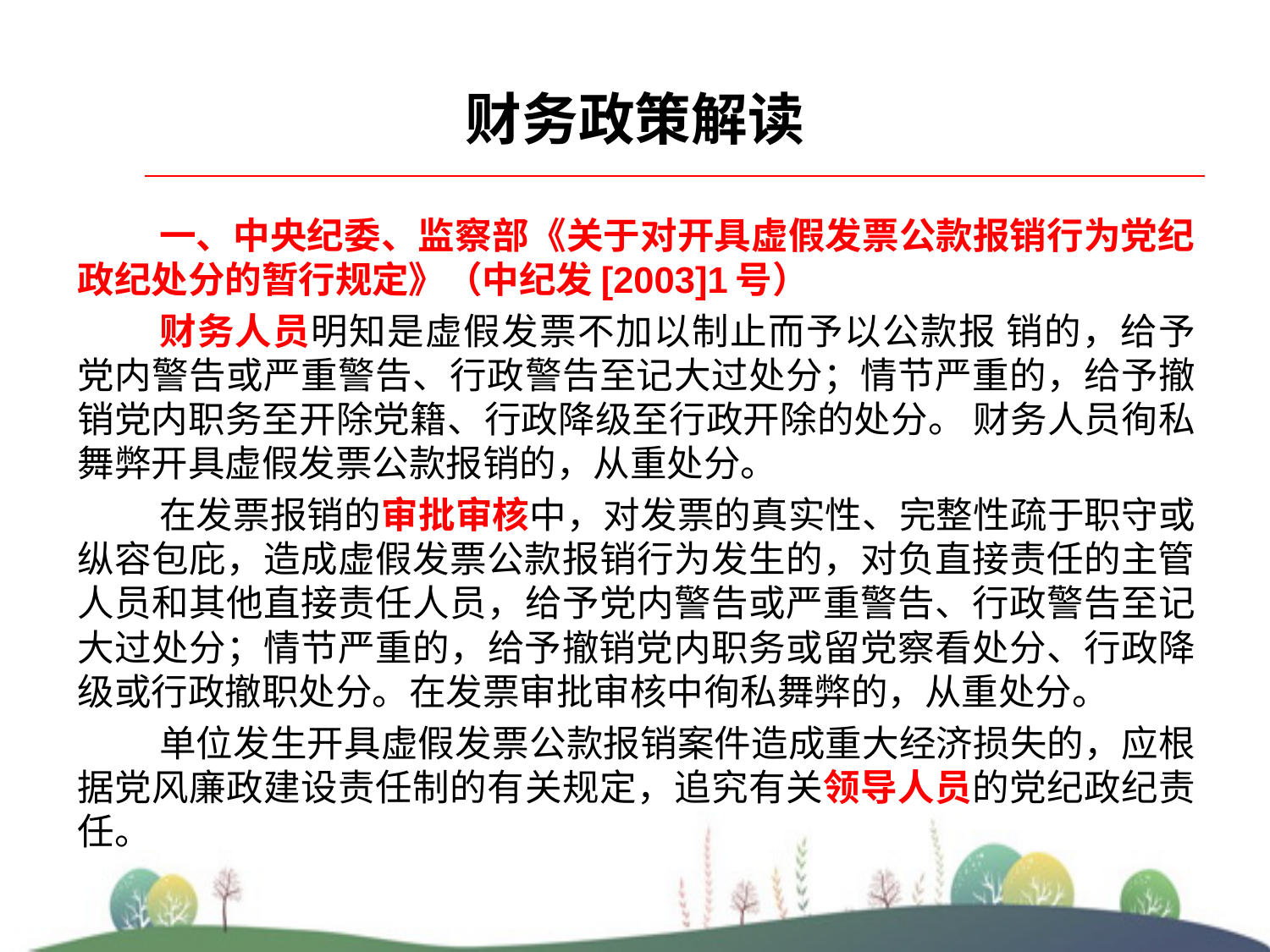

# 财务政策解读
一、中央纪委、监察部《关于对开具虚假发票公款报销行为党纪政纪处分的暂行规定》（中纪发[2003]1号）
财务人员明知是虚假发票不加以制止而予以公款报 销的，给予党内警告或严重警告、行政警告至记大过处分；情节严重的，给予撤销党内职务至开除党籍、行政降级至行政开除的处分。 财务人员徇私舞弊开具虚假发票公款报销的，从重处分。
在发票报销的审批审核中，对发票的真实性、完整性疏于职守或纵容包庇，造成虚假发票公款报销行为发生的，对负直接责任的主管人员和其他直接责任人员，给予党内警告或严重警告、行政警告至记大过处分；情节严重的，给予撤销党内职务或留党察看处分、行政降级或行政撤职处分。在发票审批审核中徇私舞弊的，从重处分。
单位发生开具虚假发票公款报销案件造成重大经济损失的，应根据党风廉政建设责任制的有关规定，追究有关领导人员的党纪政纪责任。